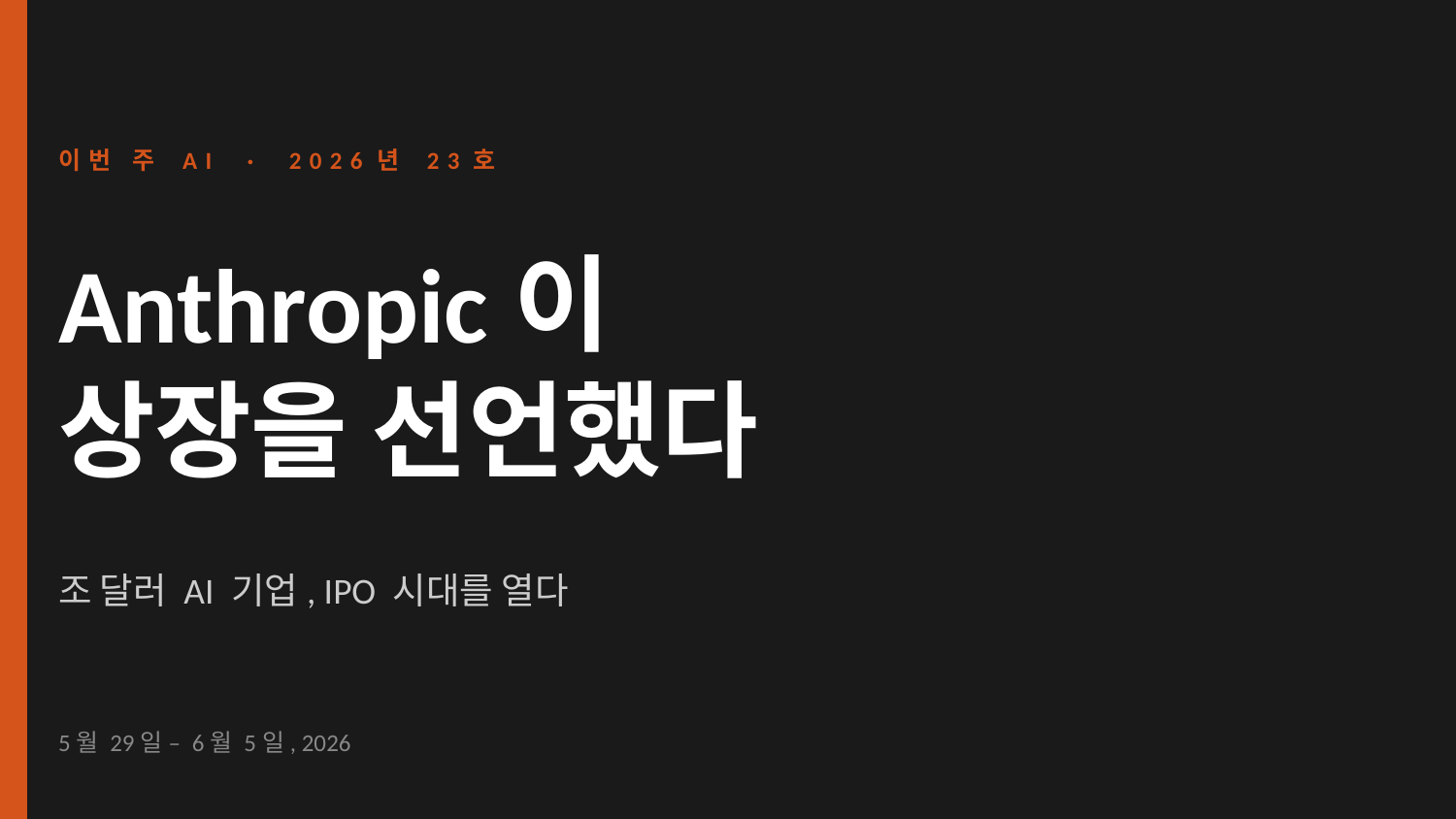

이번 주 AI  ·  2026년 23호
Anthropic이
상장을 선언했다
조 달러 AI 기업, IPO 시대를 열다
5월 29일 – 6월 5일, 2026